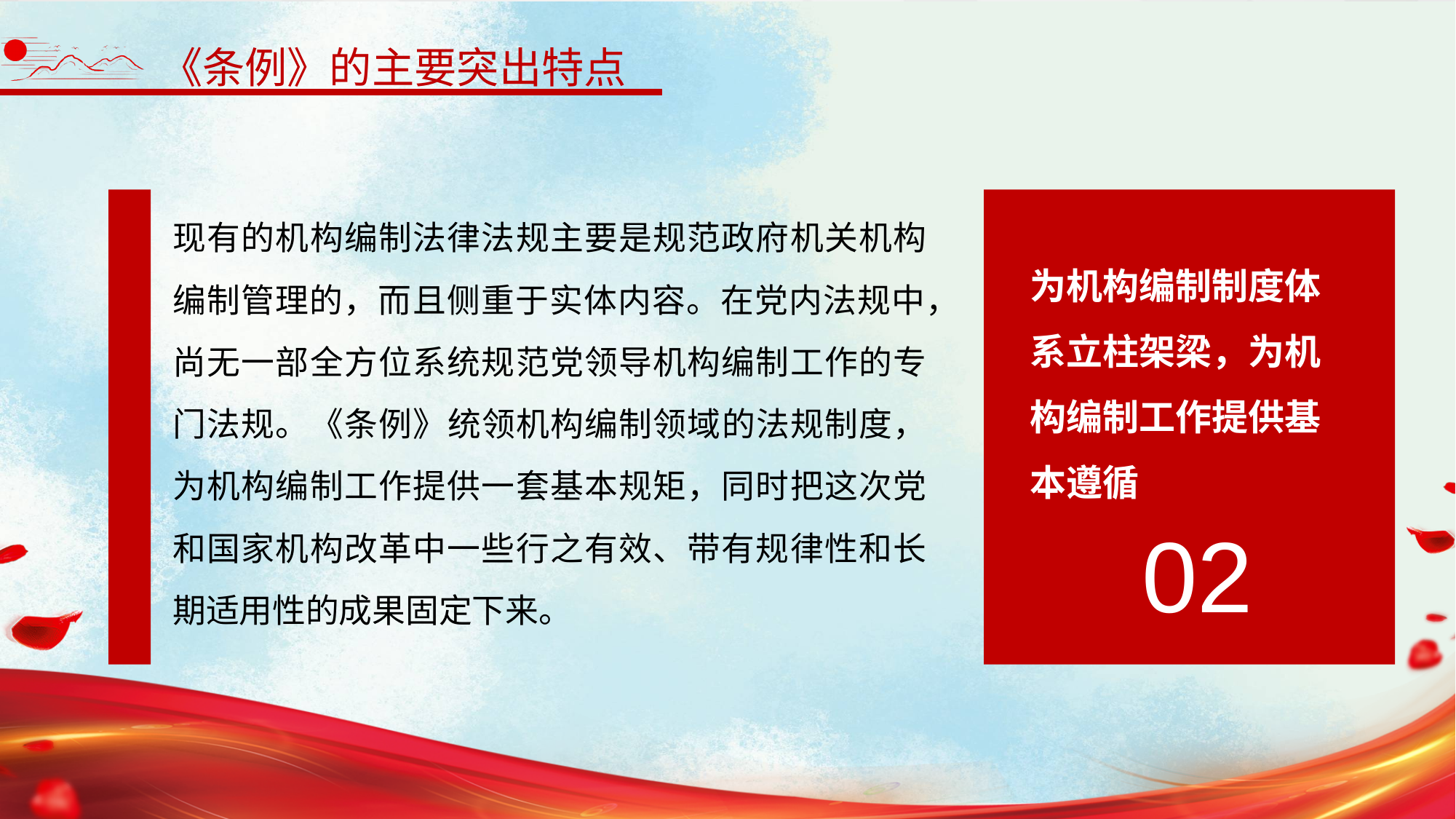

《条例》的主要突出特点

现有的机构编制法律法规主要是规范政府机关机构编制管理的，而且侧重于实体内容。在党内法规中，尚无一部全方位系统规范党领导机构编制工作的专门法规。《条例》统领机构编制领域的法规制度，为机构编制工作提供一套基本规矩，同时把这次党和国家机构改革中一些行之有效、带有规律性和长期适用性的成果固定下来。

02
为机构编制制度体系立柱架梁，为机构编制工作提供基本遵循